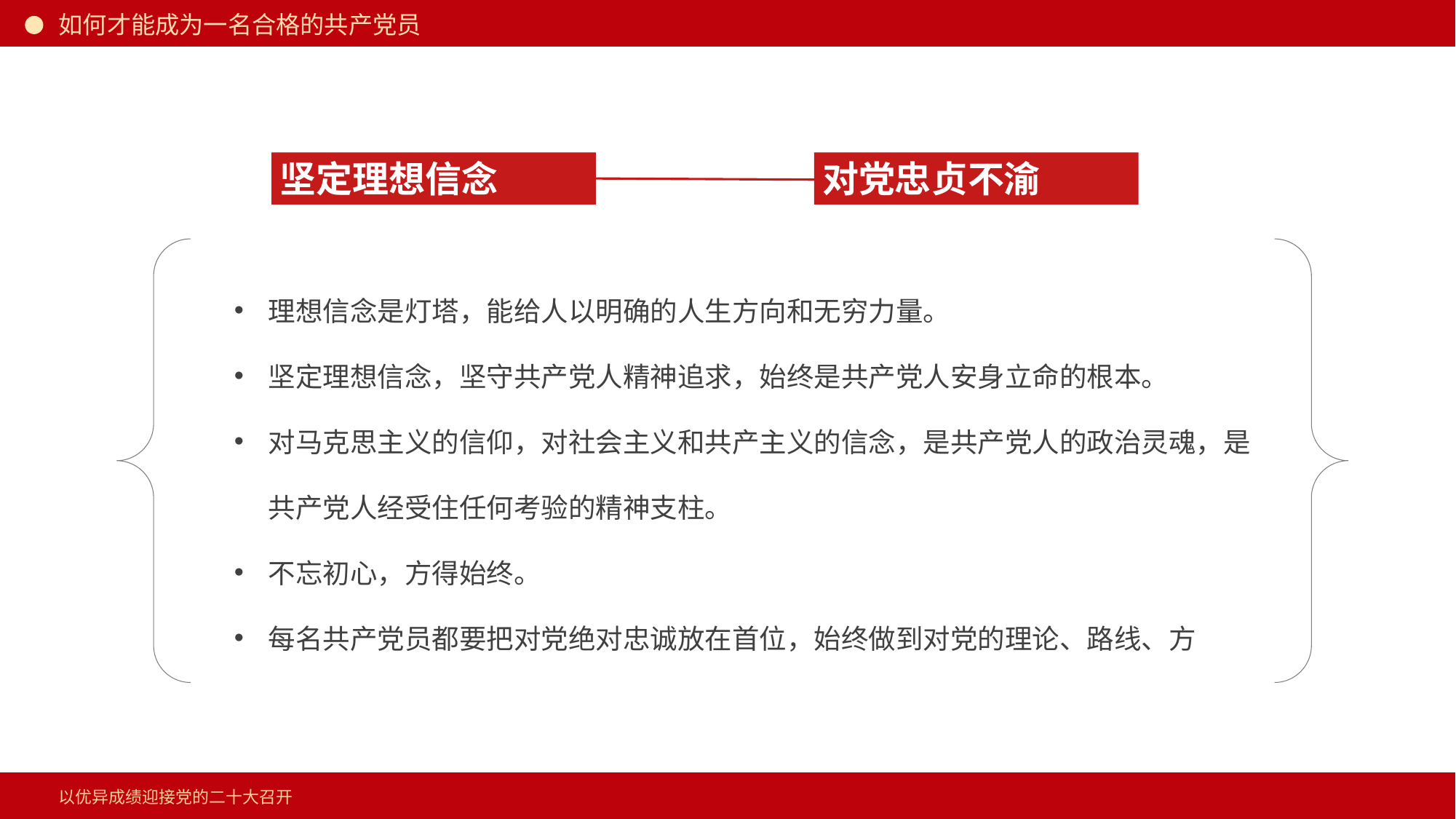

坚定理想信念
对党忠贞不渝

理想信念是灯塔，能给人以明确的人生方向和无穷力量。
坚定理想信念，坚守共产党人精神追求，始终是共产党人安身立命的根本。
对马克思主义的信仰，对社会主义和共产主义的信念，是共产党人的政治灵魂，是共产党人经受住任何考验的精神支柱。
不忘初心，方得始终。
每名共产党员都要把对党绝对忠诚放在首位，始终做到对党的理论、路线、方